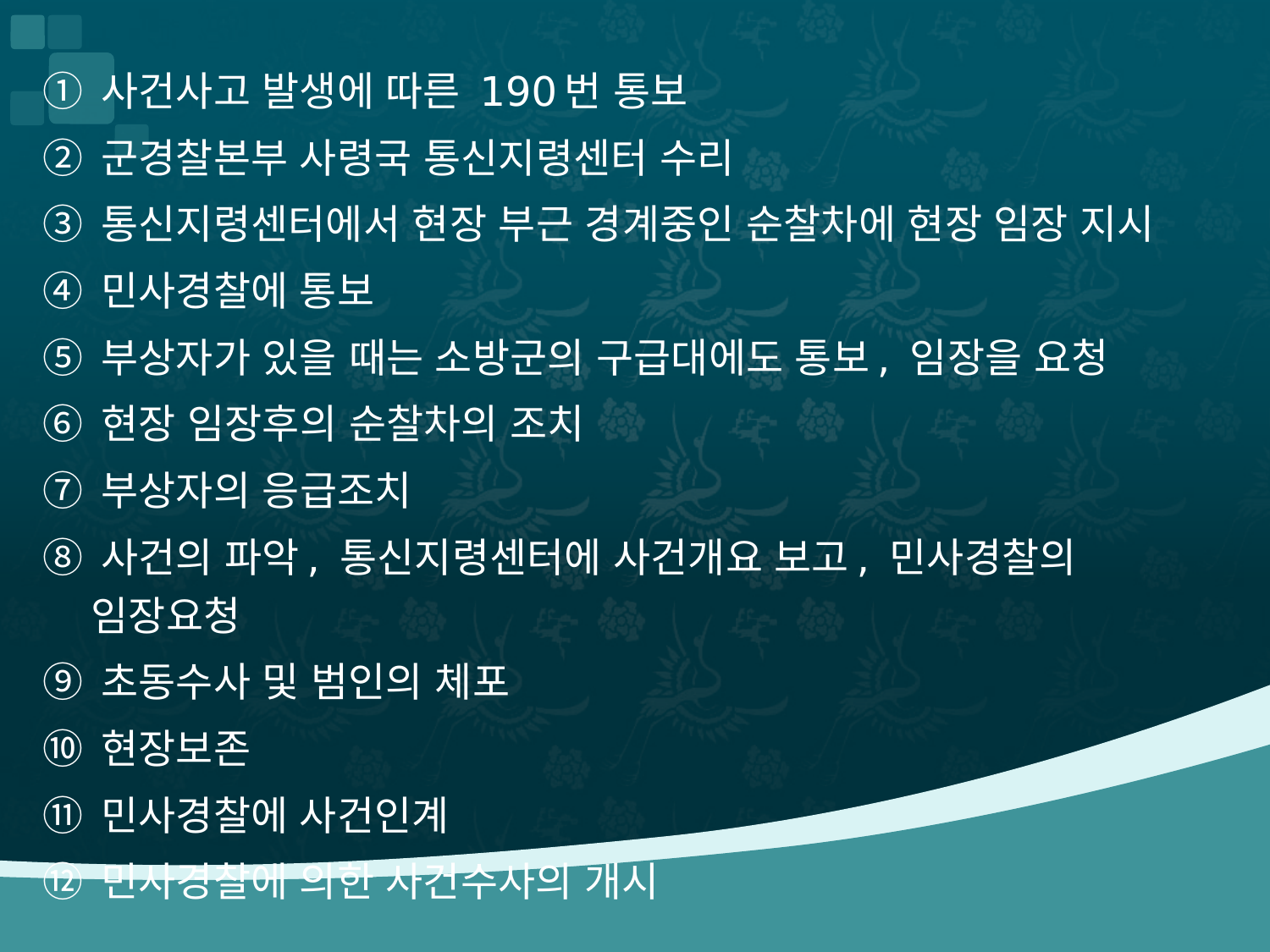

① 사건사고 발생에 따른 190번 통보
② 군경찰본부 사령국 통신지령센터 수리
③ 통신지령센터에서 현장 부근 경계중인 순찰차에 현장 임장 지시
④ 민사경찰에 통보
⑤ 부상자가 있을 때는 소방군의 구급대에도 통보, 임장을 요청
⑥ 현장 임장후의 순찰차의 조치
⑦ 부상자의 응급조치
⑧ 사건의 파악, 통신지령센터에 사건개요 보고, 민사경찰의 임장요청
⑨ 초동수사 및 범인의 체포
⑩ 현장보존
⑪ 민사경찰에 사건인계
⑫ 민사경찰에 의한 사건수사의 개시

#